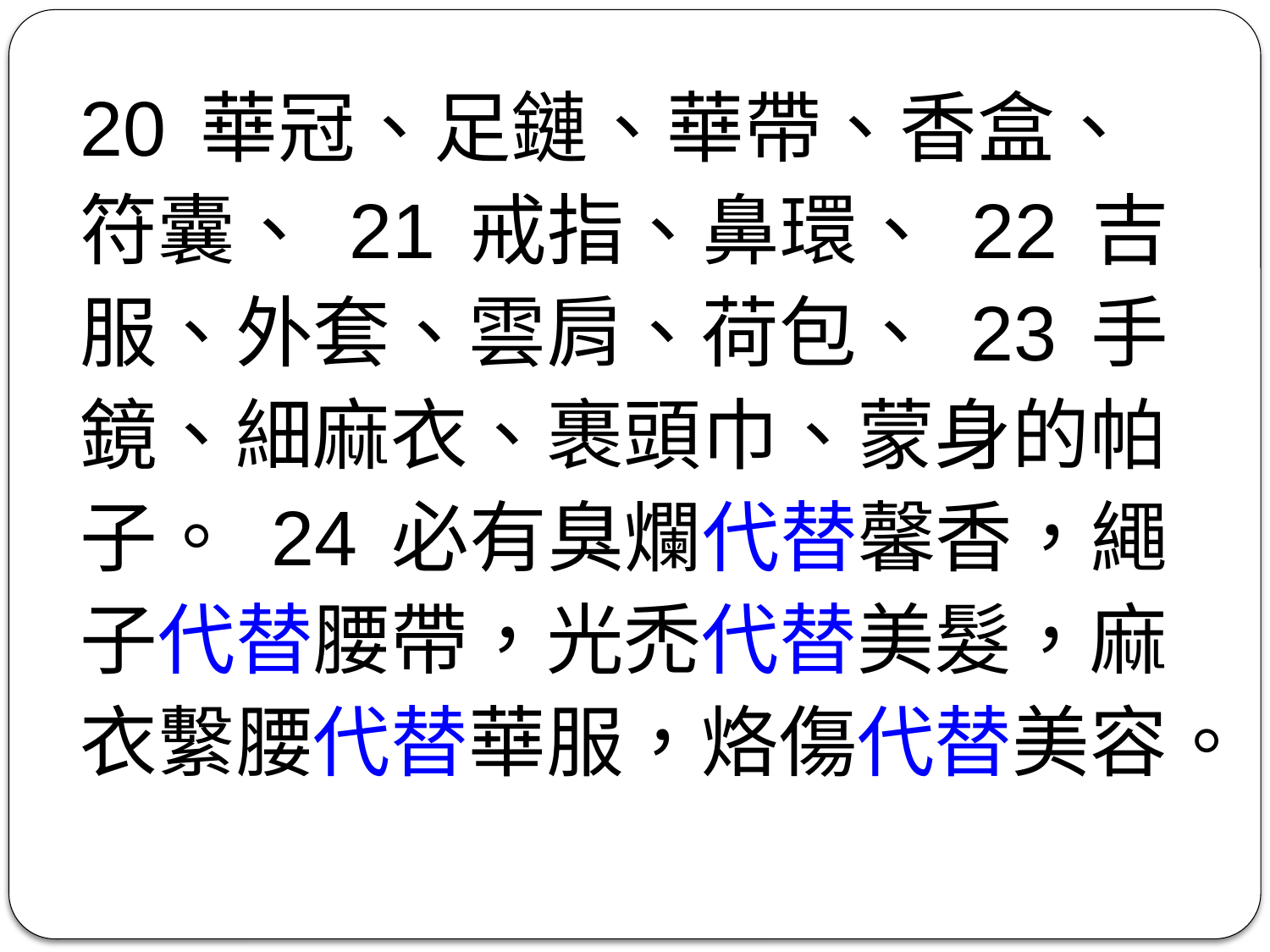

20 華冠、足鏈、華帶、香盒、符囊、 21 戒指、鼻環、 22 吉服、外套、雲肩、荷包、 23 手鏡、細麻衣、裹頭巾、蒙身的帕子。 24 必有臭爛代替馨香，繩子代替腰帶，光禿代替美髮，麻衣繫腰代替華服，烙傷代替美容。